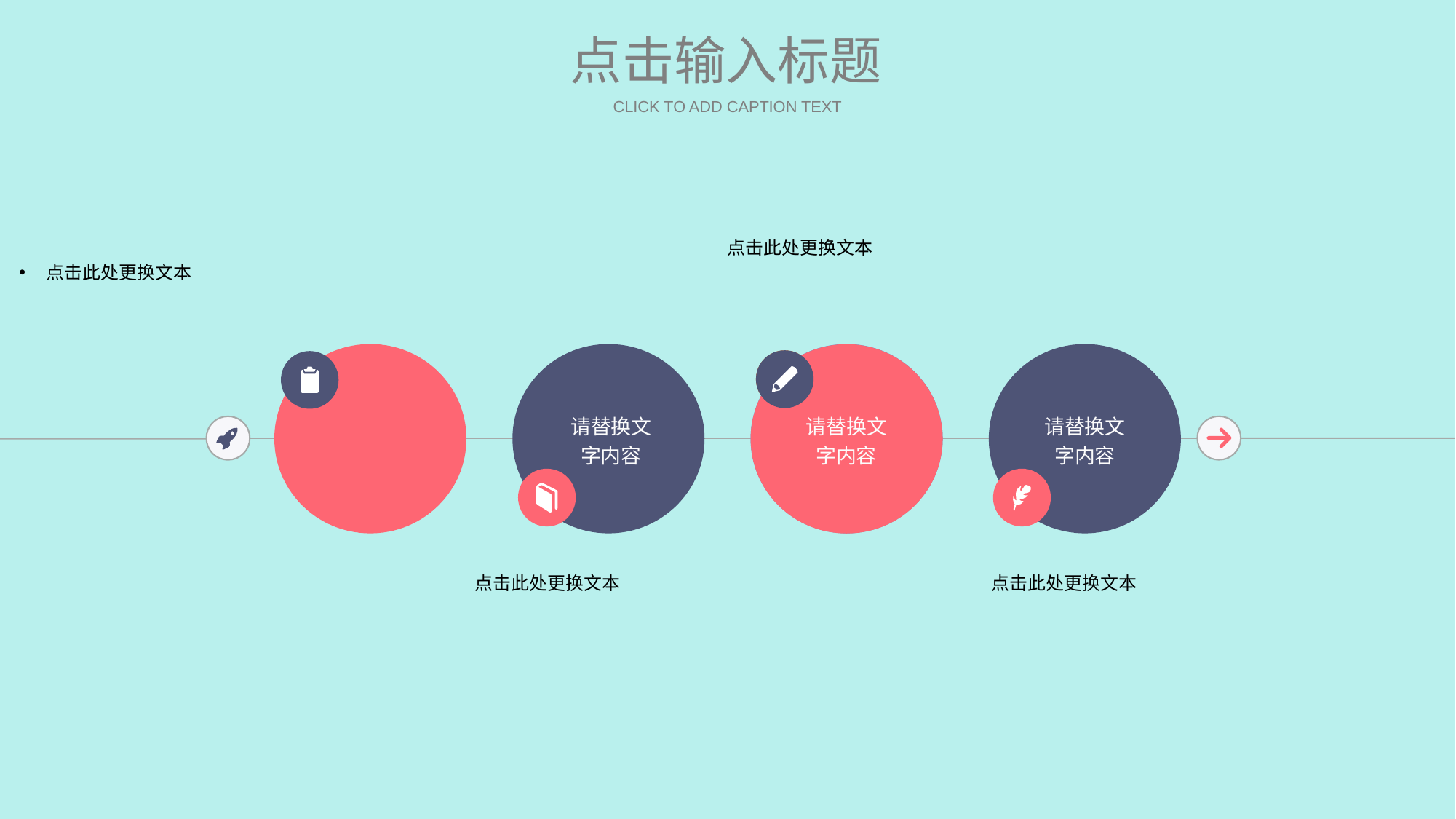

点击输入标题
CLICK TO ADD CAPTION TEXT
点击此处更换文本
点击此处更换文本

请替换文字内容
请替换文字内容
请替换文字内容

点击此处更换文本
点击此处更换文本